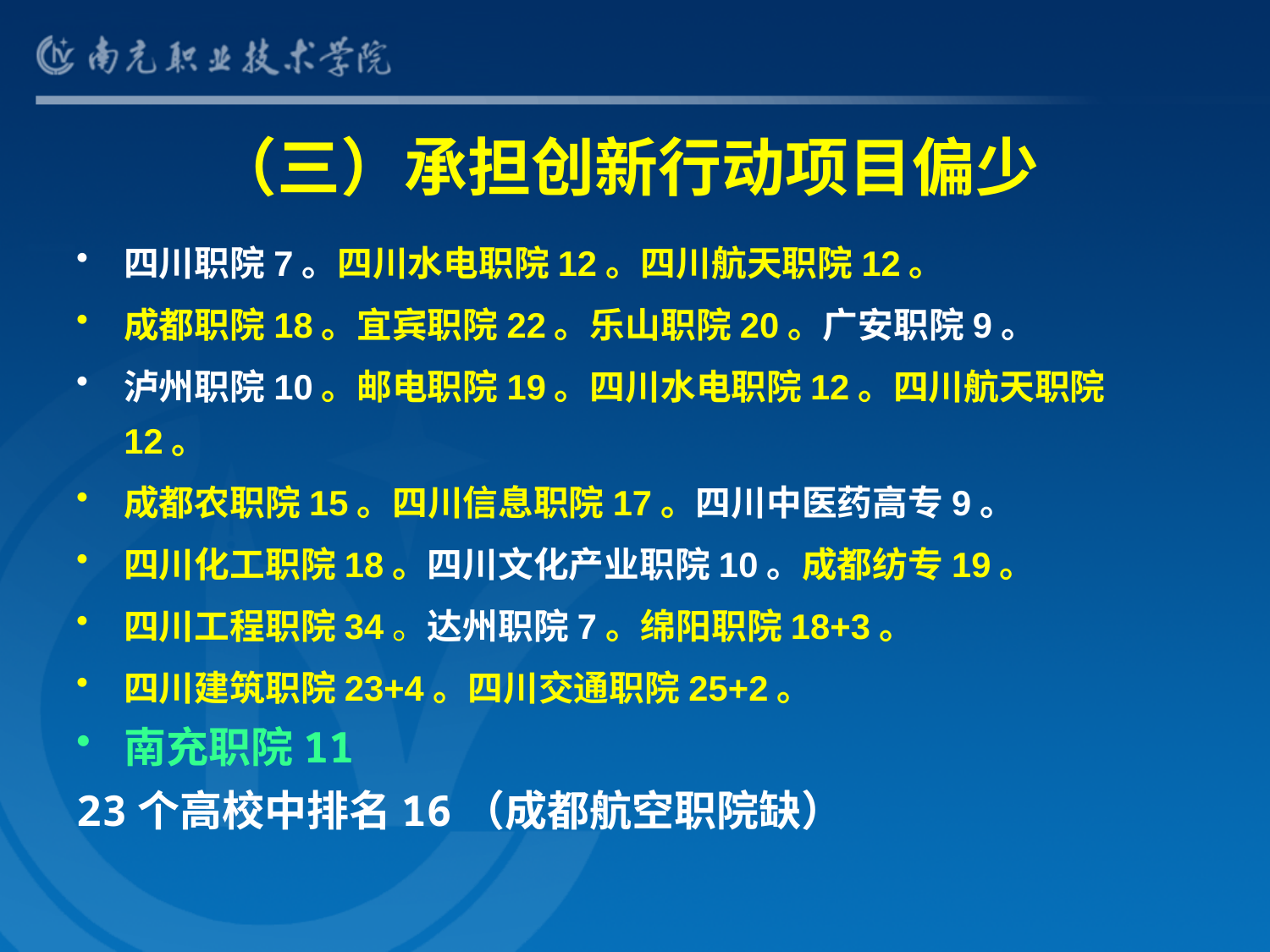

# （三）承担创新行动项目偏少
四川职院7。四川水电职院12。四川航天职院12。
成都职院18。宜宾职院22。乐山职院20。广安职院9。
泸州职院10。邮电职院19。四川水电职院12。四川航天职院12。
成都农职院15。四川信息职院17。四川中医药高专9。
四川化工职院18。四川文化产业职院10。成都纺专19。
四川工程职院34。达州职院7。绵阳职院18+3。
四川建筑职院23+4。四川交通职院25+2。
南充职院11
23个高校中排名16（成都航空职院缺）